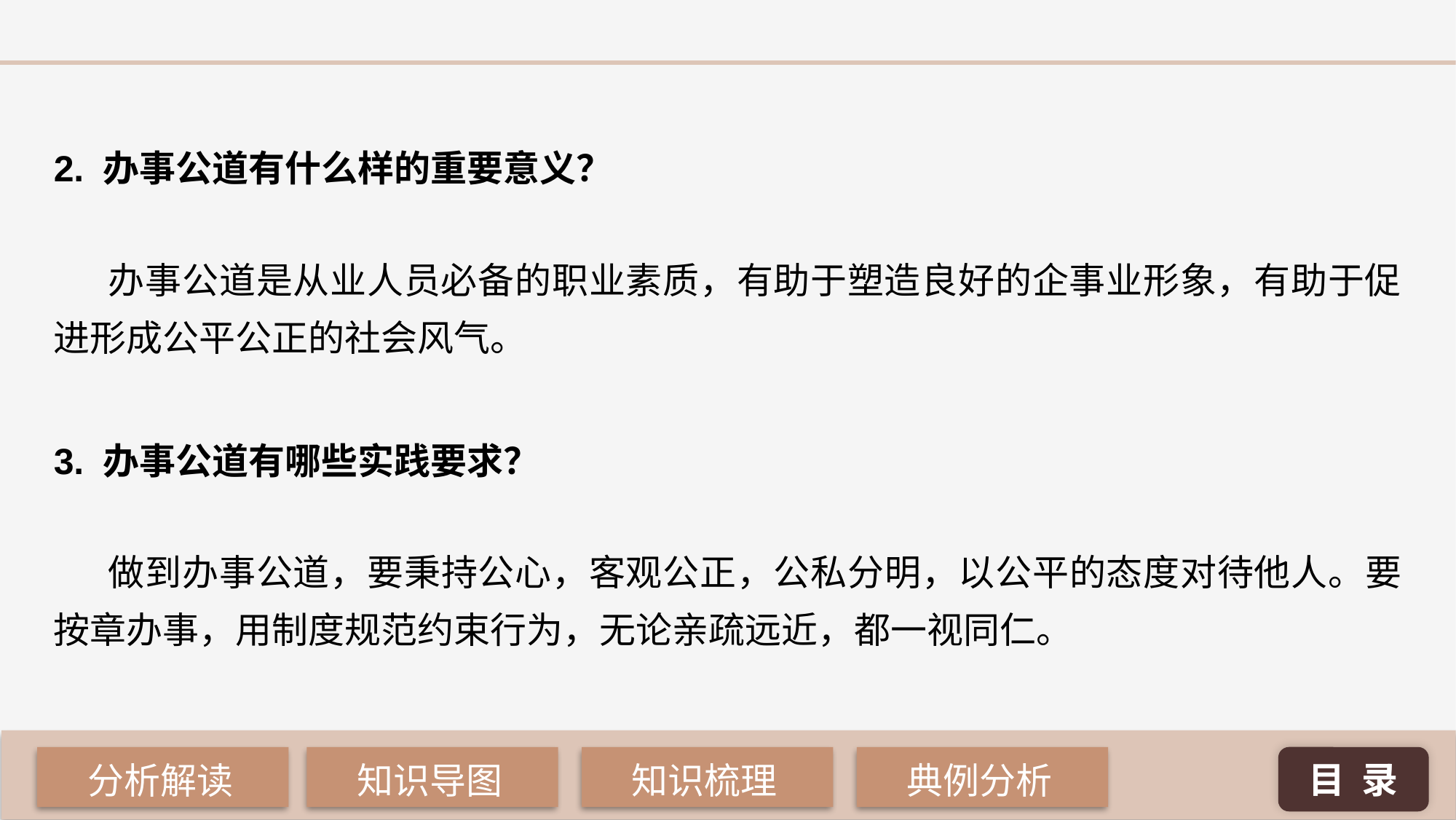

2. 办事公道有什么样的重要意义？
办事公道是从业人员必备的职业素质，有助于塑造良好的企事业形象，有助于促进形成公平公正的社会风气。
3. 办事公道有哪些实践要求？
做到办事公道，要秉持公心，客观公正，公私分明，以公平的态度对待他人。要按章办事，用制度规范约束行为，无论亲疏远近，都一视同仁。